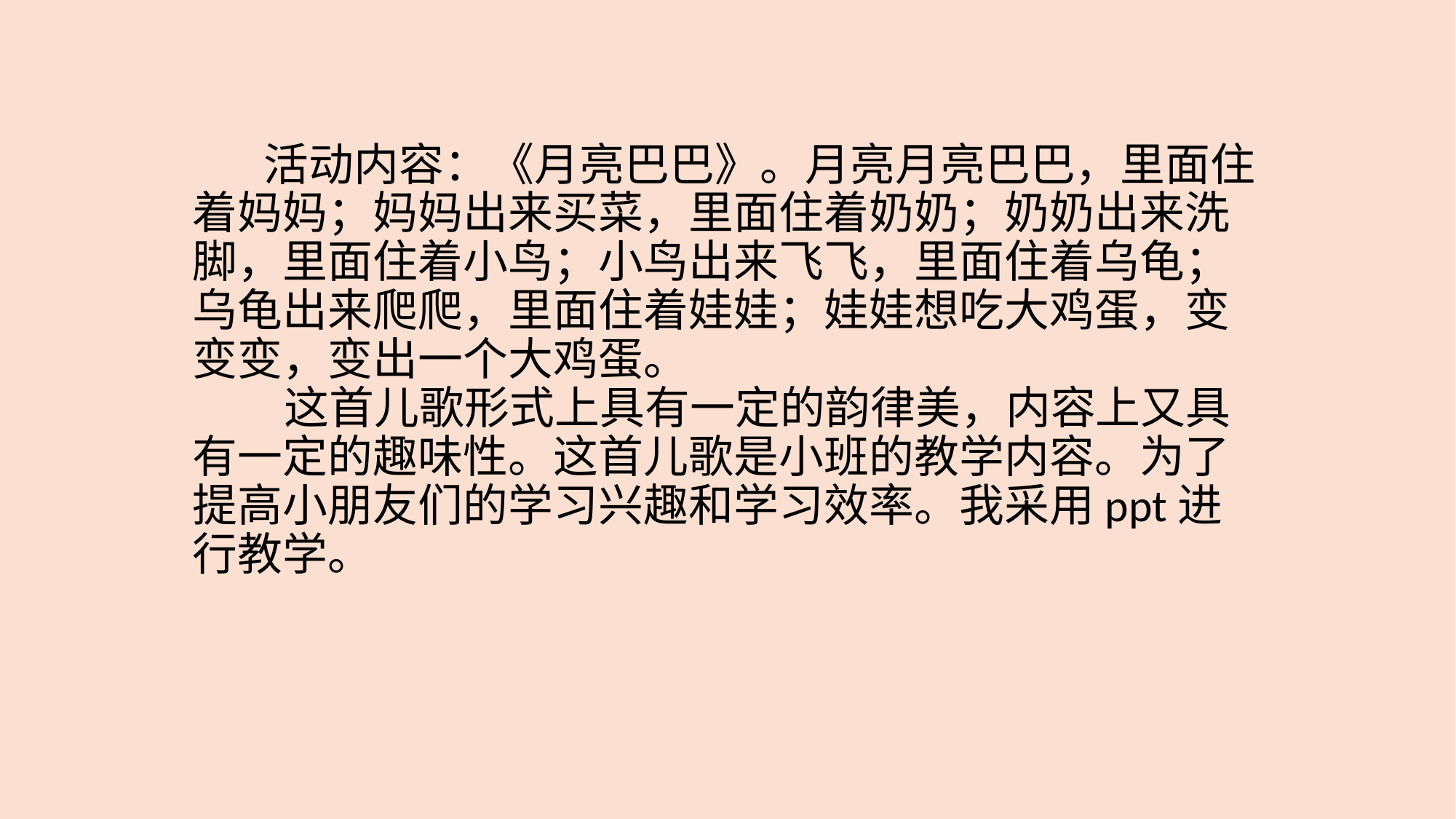

# 活动内容：《月亮巴巴》。月亮月亮巴巴，里面住着妈妈；妈妈出来买菜，里面住着奶奶；奶奶出来洗脚，里面住着小鸟；小鸟出来飞飞，里面住着乌龟；乌龟出来爬爬，里面住着娃娃；娃娃想吃大鸡蛋，变变变，变出一个大鸡蛋。 这首儿歌形式上具有一定的韵律美，内容上又具有一定的趣味性。这首儿歌是小班的教学内容。为了提高小朋友们的学习兴趣和学习效率。我采用ppt进行教学。